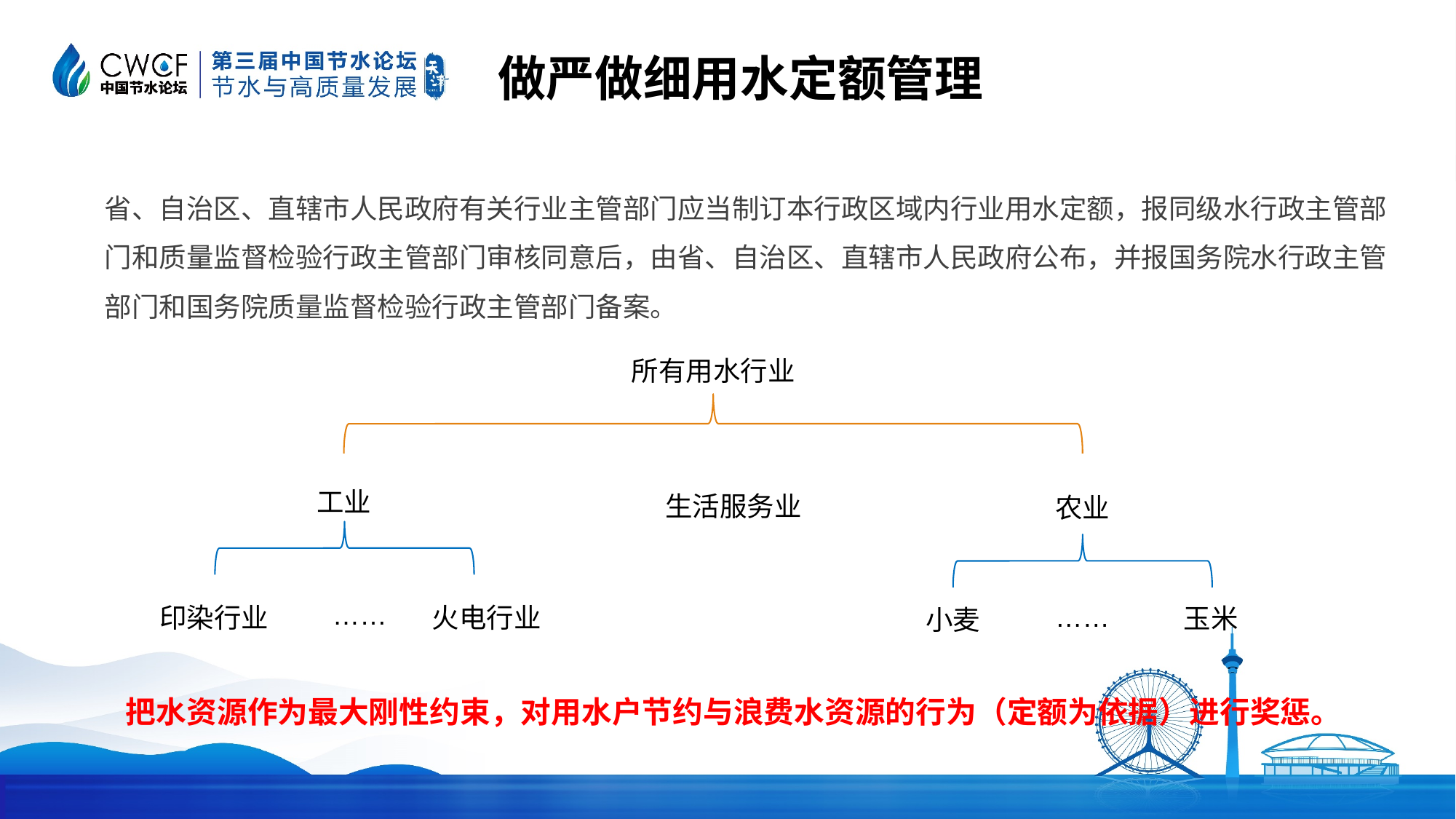

做严做细用水定额管理
省、自治区、直辖市人民政府有关行业主管部门应当制订本行政区域内行业用水定额，报同级水行政主管部门和质量监督检验行政主管部门审核同意后，由省、自治区、直辖市人民政府公布，并报国务院水行政主管部门和国务院质量监督检验行政主管部门备案。

所有用水行业

工业
生活服务业
农业
火电行业
玉米
小麦
印染行业
……
……
把水资源作为最大刚性约束，对用水户节约与浪费水资源的行为（定额为依据）进行奖惩。